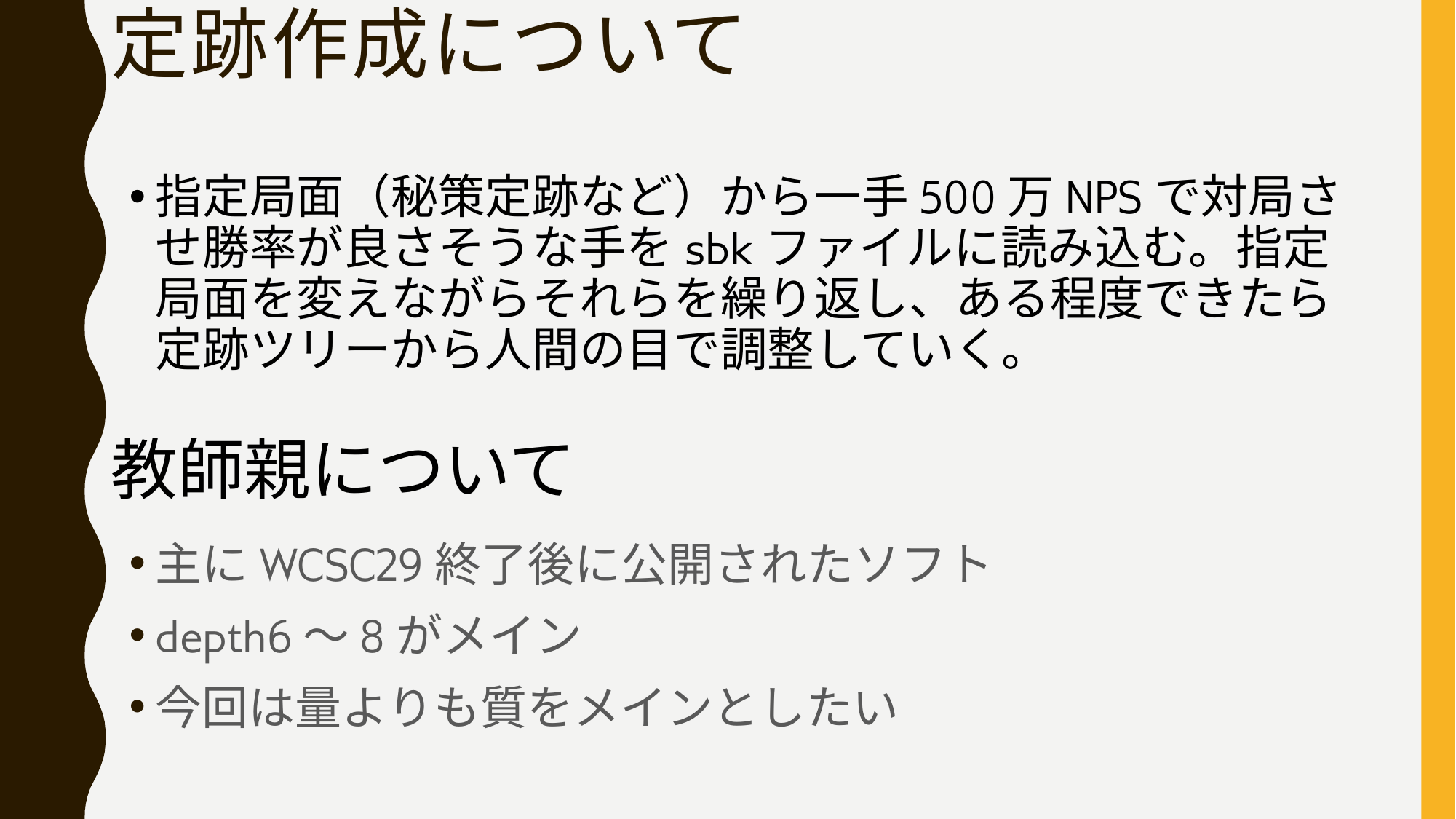

# 定跡作成について
指定局面（秘策定跡など）から一手500万NPSで対局させ勝率が良さそうな手をsbkファイルに読み込む。指定局面を変えながらそれらを繰り返し、ある程度できたら定跡ツリーから人間の目で調整していく。
教師親について
主にWCSC29終了後に公開されたソフト
depth6～8がメイン
今回は量よりも質をメインとしたい